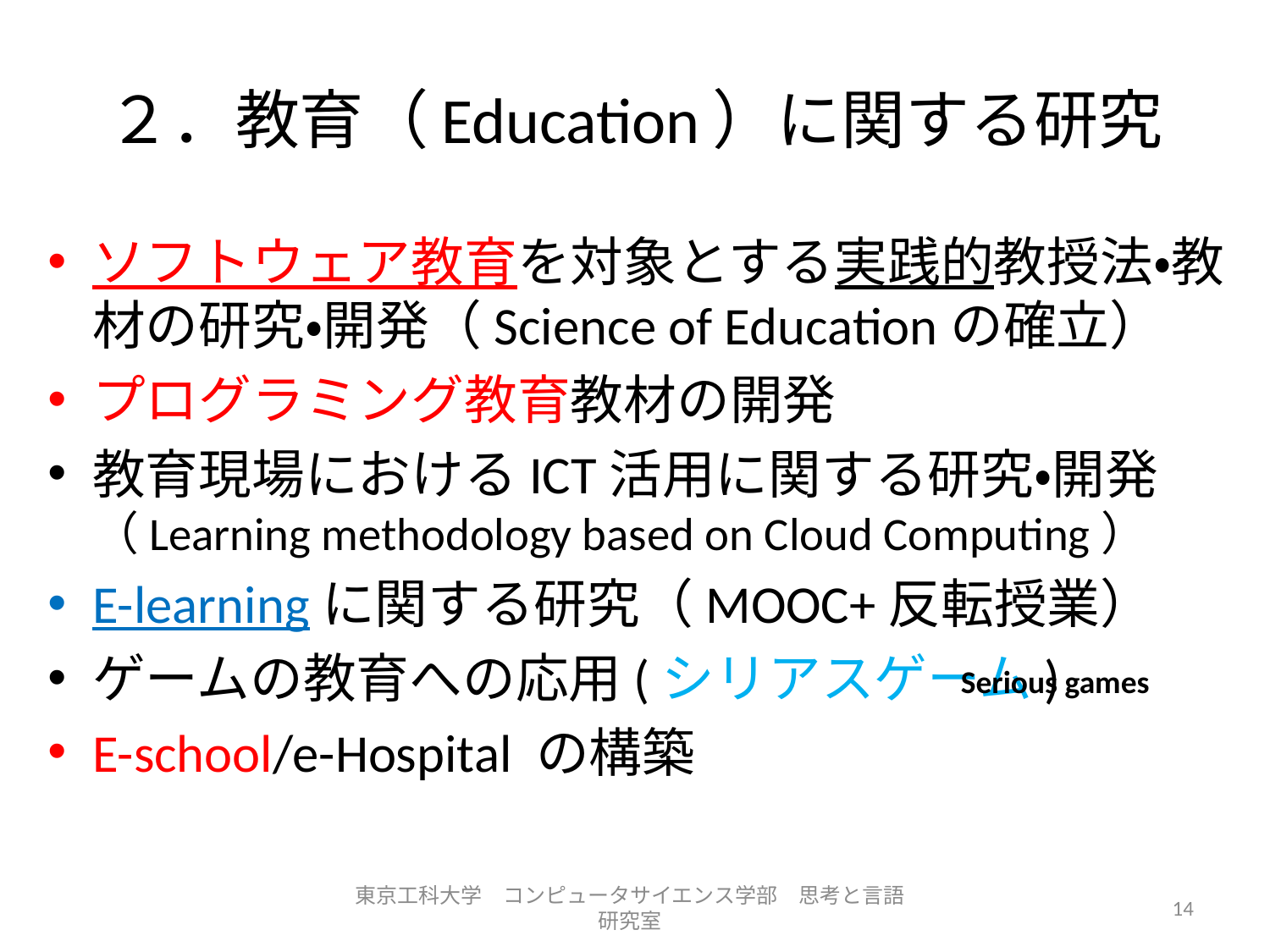

# ２．教育（Education）に関する研究
ソフトウェア教育を対象とする実践的教授法・教材の研究・開発（Science of Educationの確立）
プログラミング教育教材の開発
教育現場におけるICT活用に関する研究・開発
（Learning methodology based on Cloud Computing）
E-learningに関する研究（MOOC+反転授業）
ゲームの教育への応用(シリアスゲーム)
E-school/e-Hospital の構築
Serious games
東京工科大学　コンピュータサイエンス学部　思考と言語研究室
14